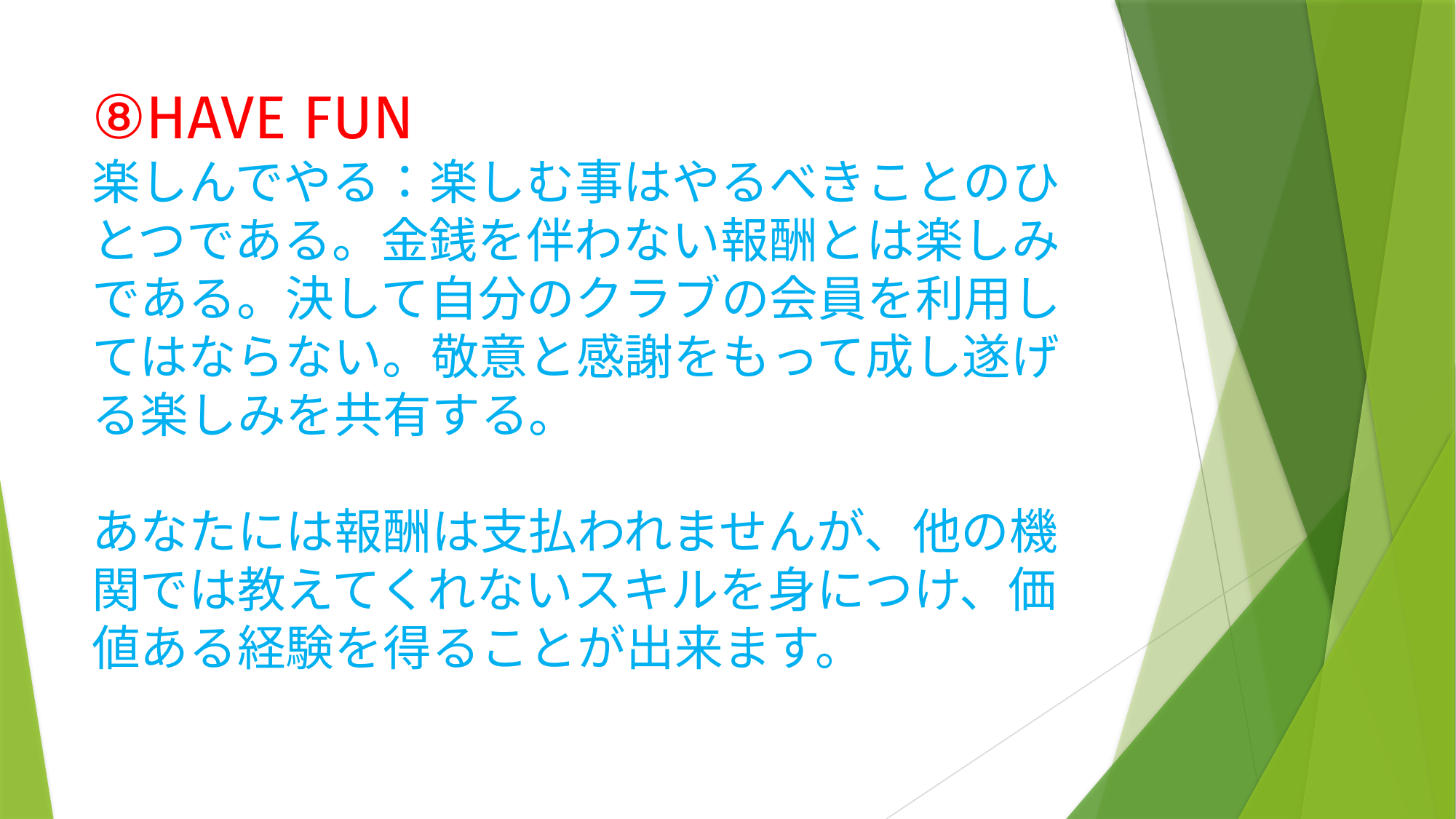

# ⑧HAVE FUN 楽しんでやる：楽しむ事はやるべきことのひとつである。金銭を伴わない報酬とは楽しみである。決して自分のクラブの会員を利用してはならない。敬意と感謝をもって成し遂げる楽しみを共有する。 あなたには報酬は支払われませんが、他の機関では教えてくれないスキルを身につけ、価値ある経験を得ることが出来ます。